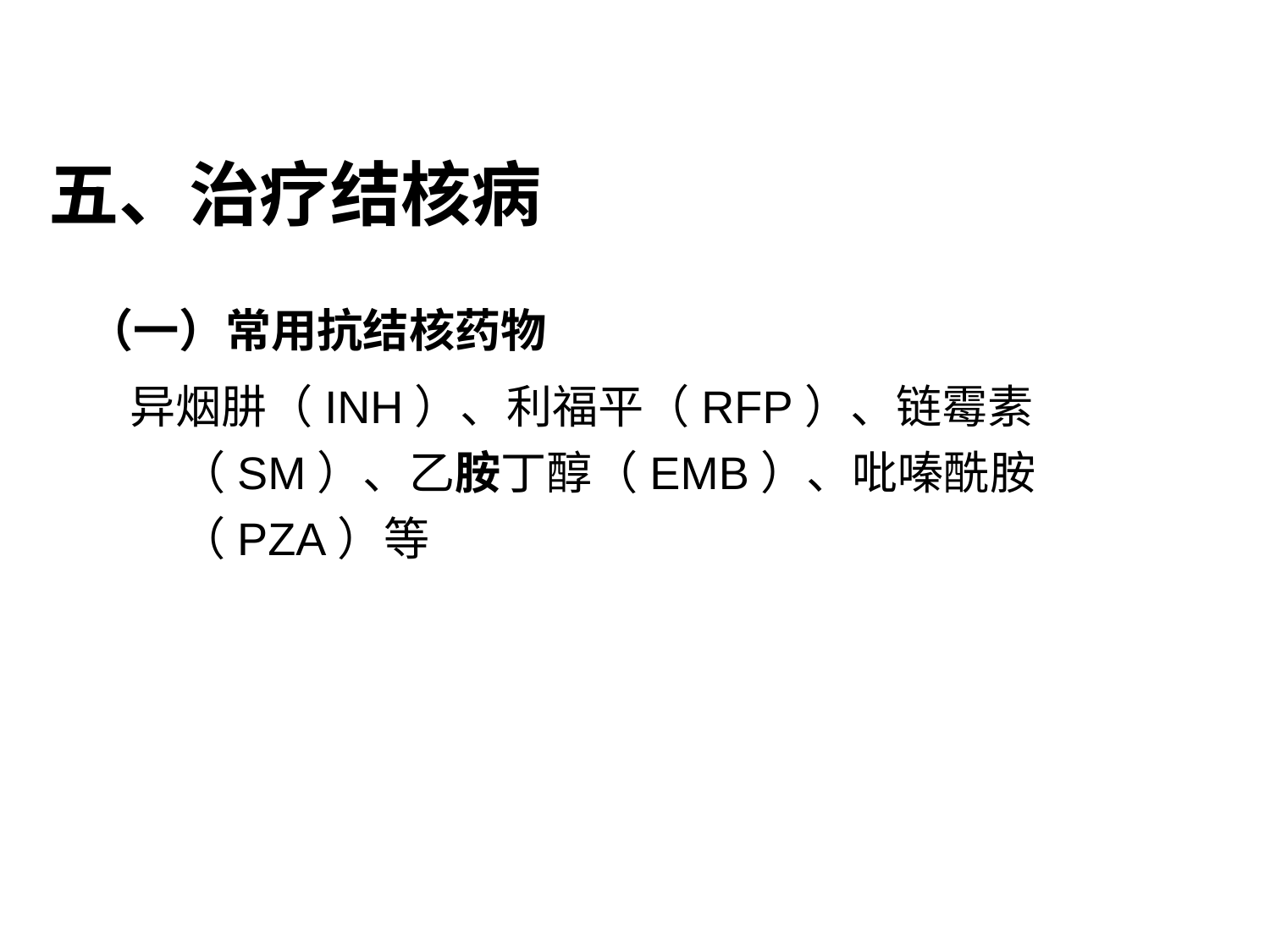

# 五、治疗结核病
（一）常用抗结核药物
   异烟肼（INH）、利福平（RFP）、链霉素（SM）、乙胺丁醇（EMB）、吡嗪酰胺（PZA）等